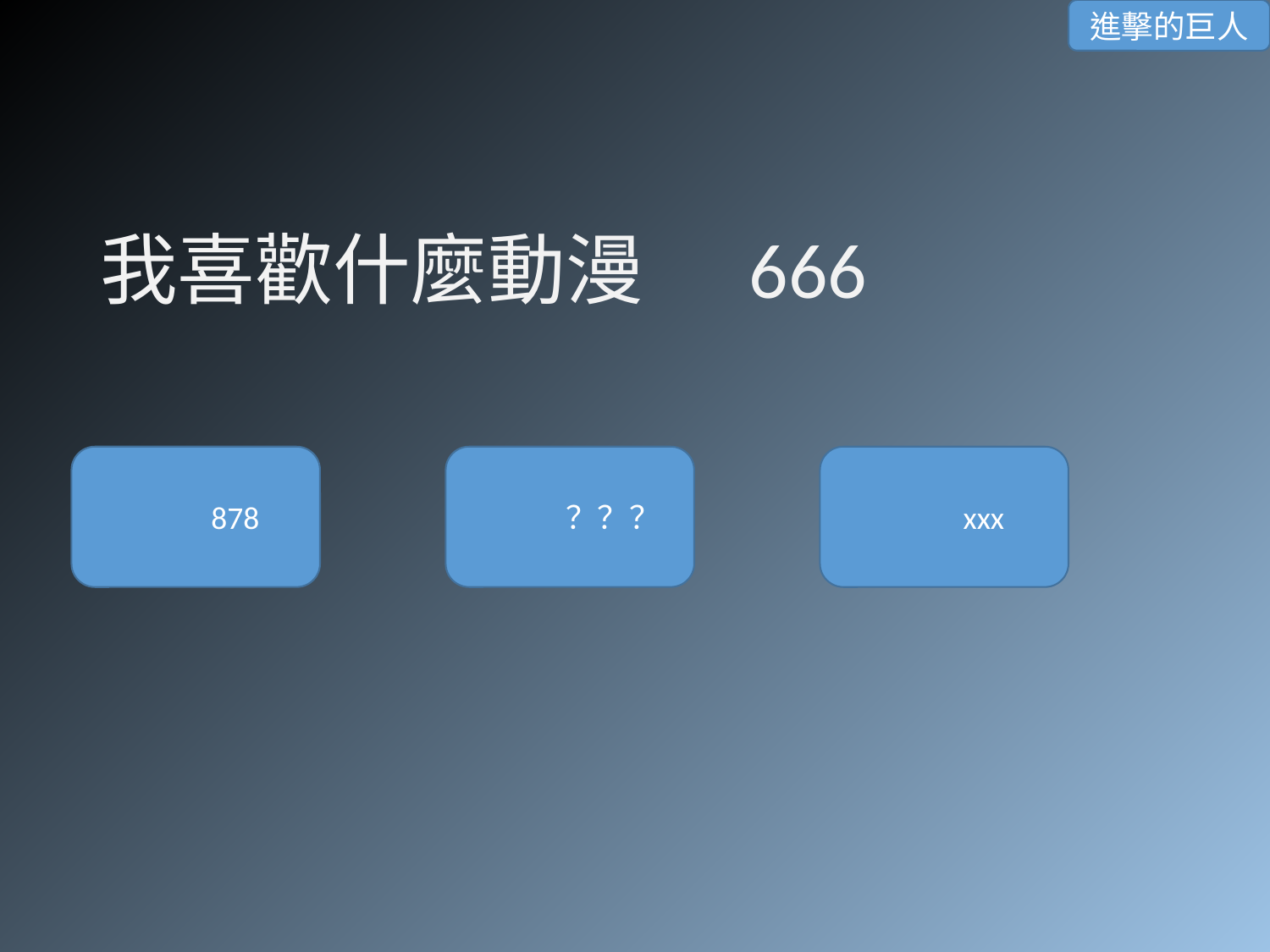

進擊的巨人
# 我喜歡什麼動漫     666
           878
           ？？？
           xxx